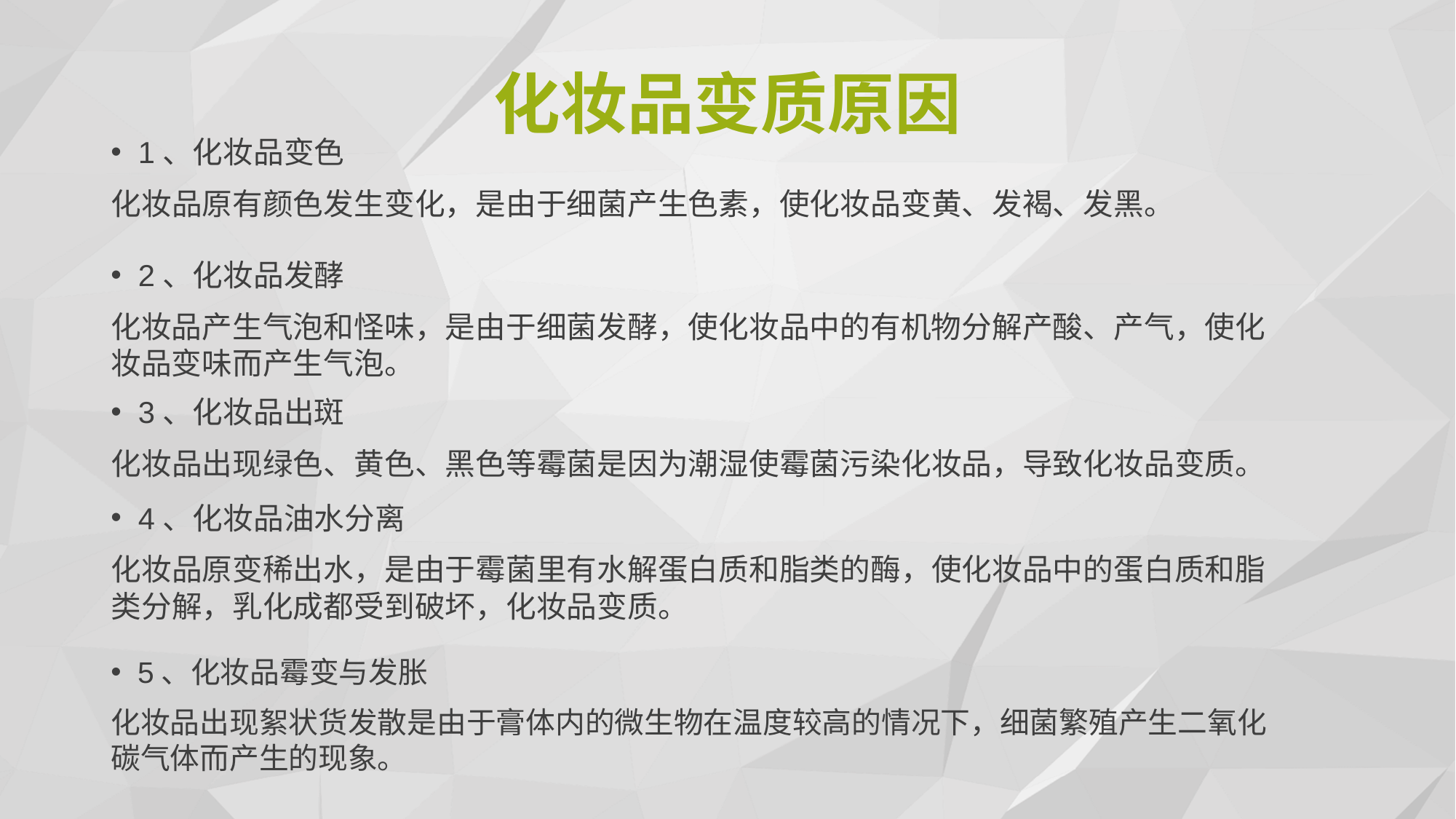

化妆品变质原因
1、化妆品变色
化妆品原有颜色发生变化，是由于细菌产生色素，使化妆品变黄、发褐、发黑。

2、化妆品发酵
化妆品产生气泡和怪味，是由于细菌发酵，使化妆品中的有机物分解产酸、产气，使化妆品变味而产生气泡。
3、化妆品出斑
化妆品出现绿色、黄色、黑色等霉菌是因为潮湿使霉菌污染化妆品，导致化妆品变质。
4、化妆品油水分离
化妆品原变稀出水，是由于霉菌里有水解蛋白质和脂类的酶，使化妆品中的蛋白质和脂类分解，乳化成都受到破坏，化妆品变质。
5、化妆品霉变与发胀
化妆品出现絮状货发散是由于膏体内的微生物在温度较高的情况下，细菌繁殖产生二氧化碳气体而产生的现象。